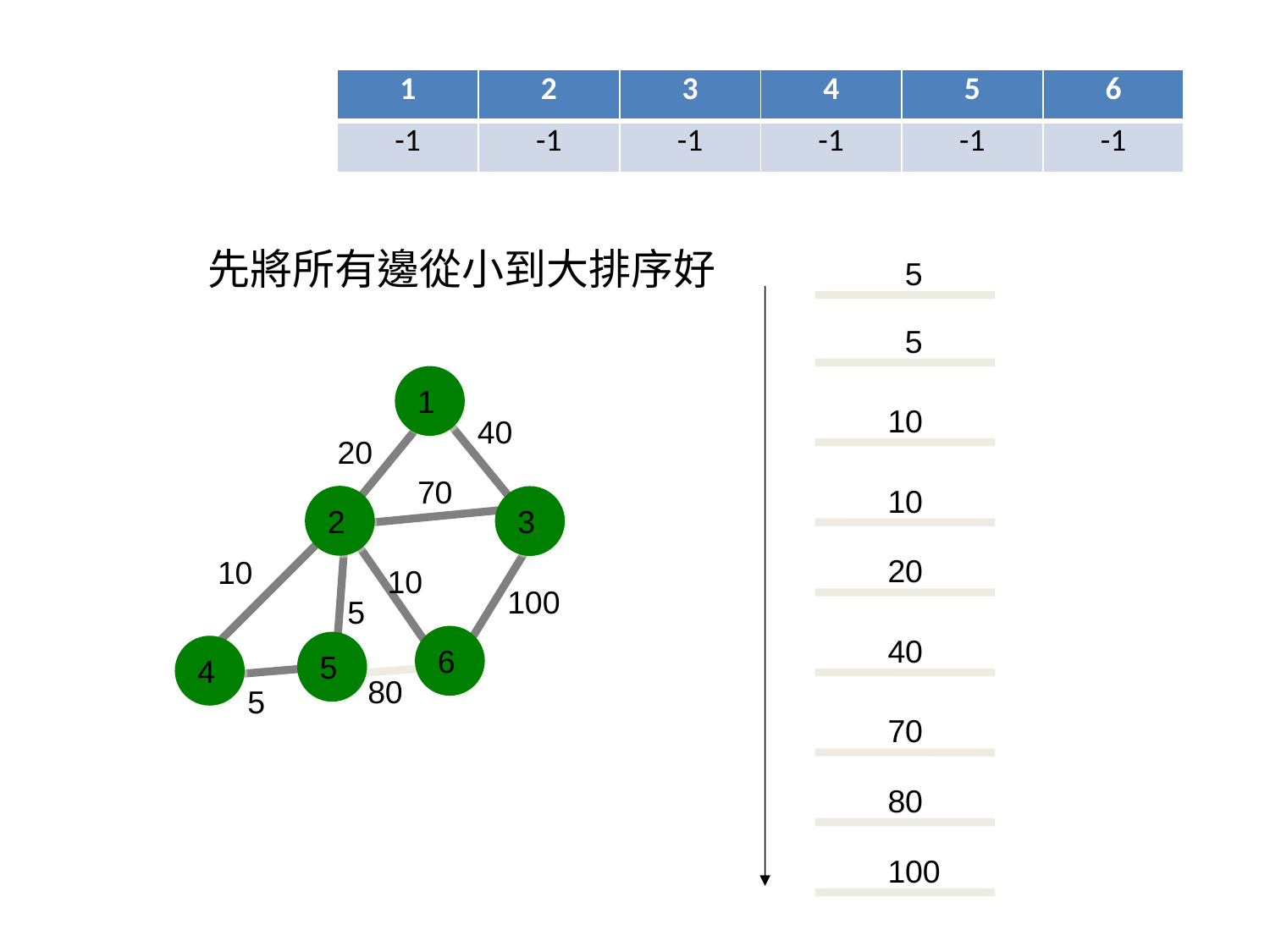

# 範例
| 1 | 2 | 3 | 4 | 5 | 6 |
| --- | --- | --- | --- | --- | --- |
| -1 | -1 | -1 | -1 | -1 | -1 |
先將所有邊從小到大排序好
5

5

1
10

40
20
70
10

2
3

20

10
10
100
5
40

6
5
4

80
5
70

80

100